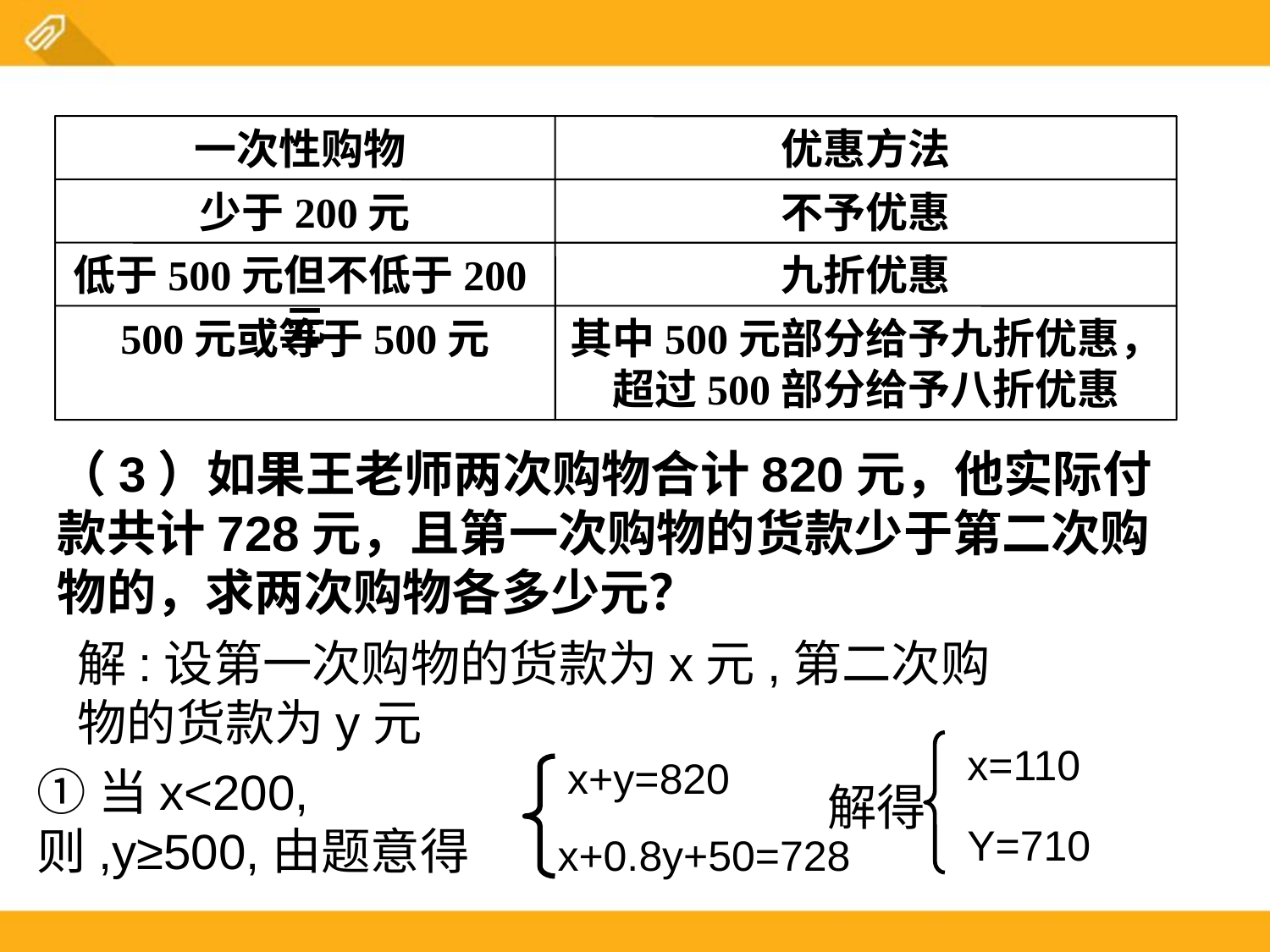

一次性购物

优惠方法

少于200元

不予优惠
低于500元但不低于200元

九折优惠
500元或等于500元

其中500元部分给予九折优惠，超过500部分给予八折优惠

（3）如果王老师两次购物合计820元，他实际付款共计728元，且第一次购物的货款少于第二次购物的，求两次购物各多少元？
解:设第一次购物的货款为x元,第二次购物的货款为y元

x=110
解得
Y=710
x+y=820

x+0.8y+50=728
①当x<200,则,y≥500,由题意得